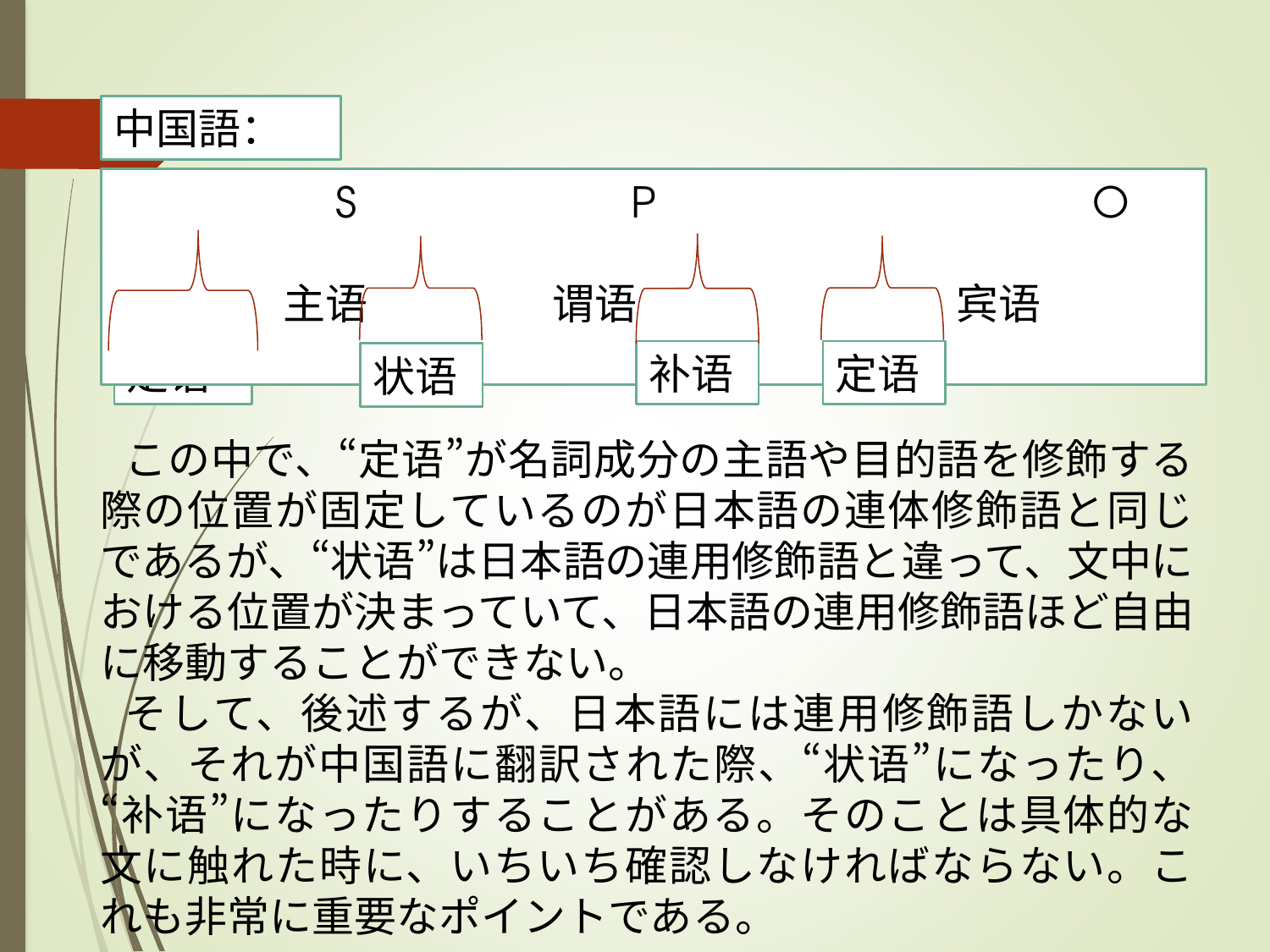

中国語：
　　　　　S　　　　　　P　　　　　　                 O
　　　　主语　               谓语　                             宾语

补语
定语
定语
状语
この中で、“定语”が名詞成分の主語や目的語を修飾する際の位置が固定しているのが日本語の連体修飾語と同じであるが、“状语”は日本語の連用修飾語と違って、文中における位置が決まっていて、日本語の連用修飾語ほど自由に移動することができない。
そして、後述するが、日本語には連用修飾語しかないが、それが中国語に翻訳された際、“状语”になったり、“补语”になったりすることがある。そのことは具体的な文に触れた時に、いちいち確認しなければならない。これも非常に重要なポイントである。